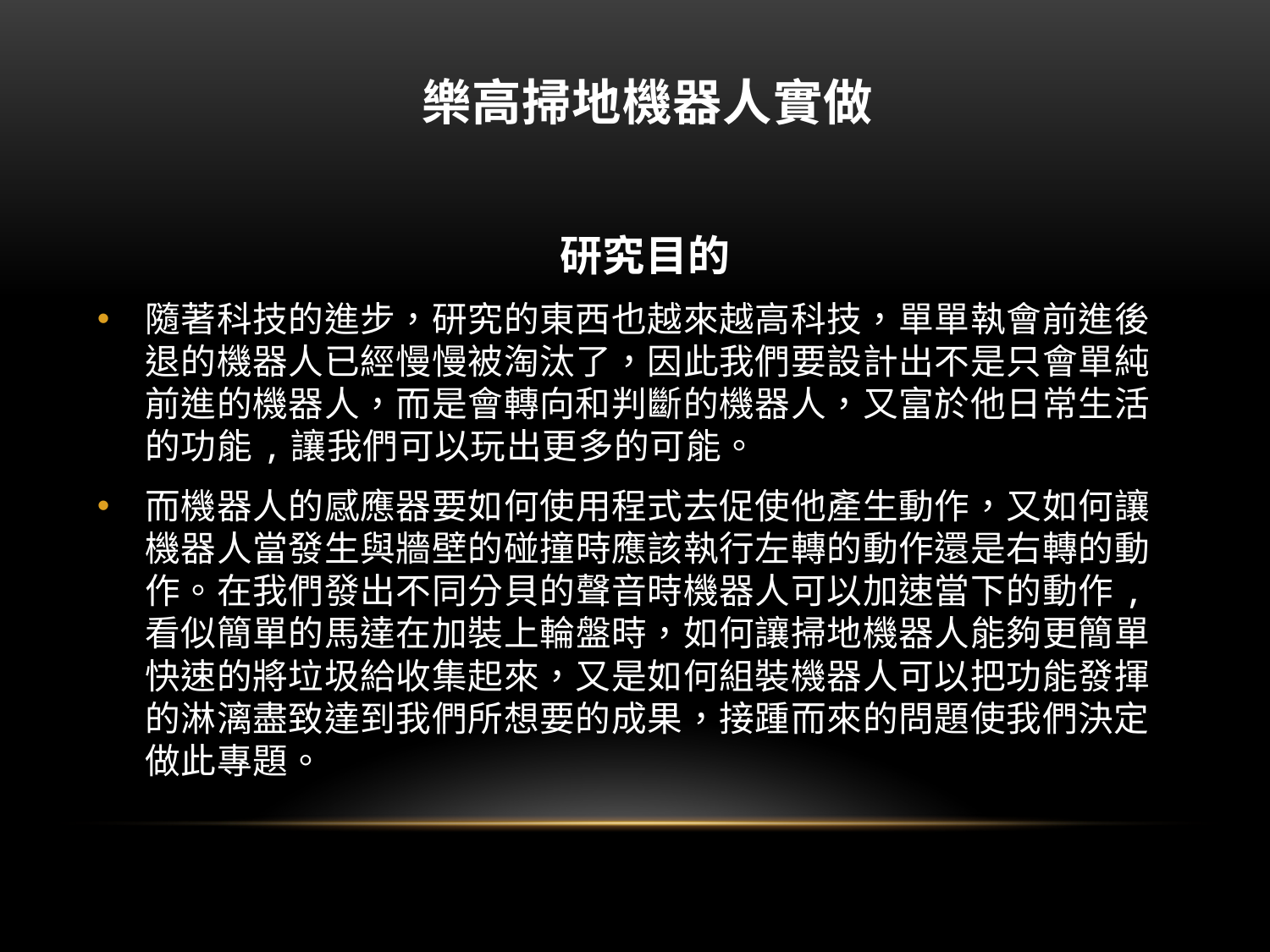

# 樂高掃地機器人實做
 研究目的
隨著科技的進步，研究的東西也越來越高科技，單單執會前進後退的機器人已經慢慢被淘汰了，因此我們要設計出不是只會單純前進的機器人，而是會轉向和判斷的機器人，又富於他日常生活的功能,讓我們可以玩出更多的可能。
而機器人的感應器要如何使用程式去促使他產生動作，又如何讓機器人當發生與牆壁的碰撞時應該執行左轉的動作還是右轉的動作。在我們發出不同分貝的聲音時機器人可以加速當下的動作,看似簡單的馬達在加裝上輪盤時，如何讓掃地機器人能夠更簡單快速的將垃圾給收集起來，又是如何組裝機器人可以把功能發揮的淋漓盡致達到我們所想要的成果，接踵而來的問題使我們決定做此專題。